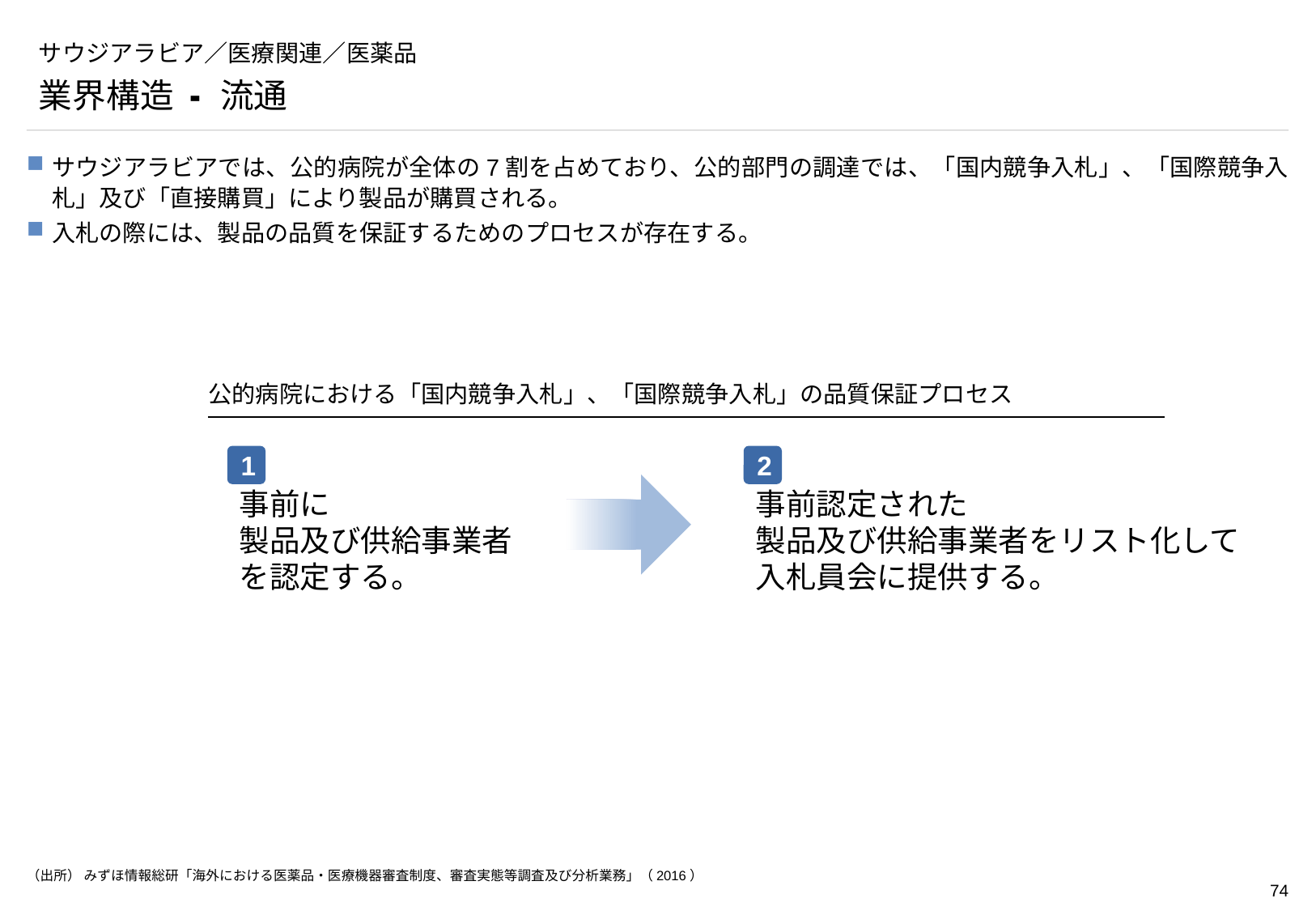

# サウジアラビア／医療関連／医薬品
業界構造 - 流通
サウジアラビアでは、公的病院が全体の7割を占めており、公的部門の調達では、「国内競争入札」、「国際競争入札」及び「直接購買」により製品が購買される。
入札の際には、製品の品質を保証するためのプロセスが存在する。
公的病院における「国内競争入札」、「国際競争入札」の品質保証プロセス
1
2

事前に
製品及び供給事業者
を認定する。
事前認定された
製品及び供給事業者をリスト化して
入札員会に提供する。
（出所） みずほ情報総研「海外における医薬品・医療機器審査制度、審査実態等調査及び分析業務」（2016）